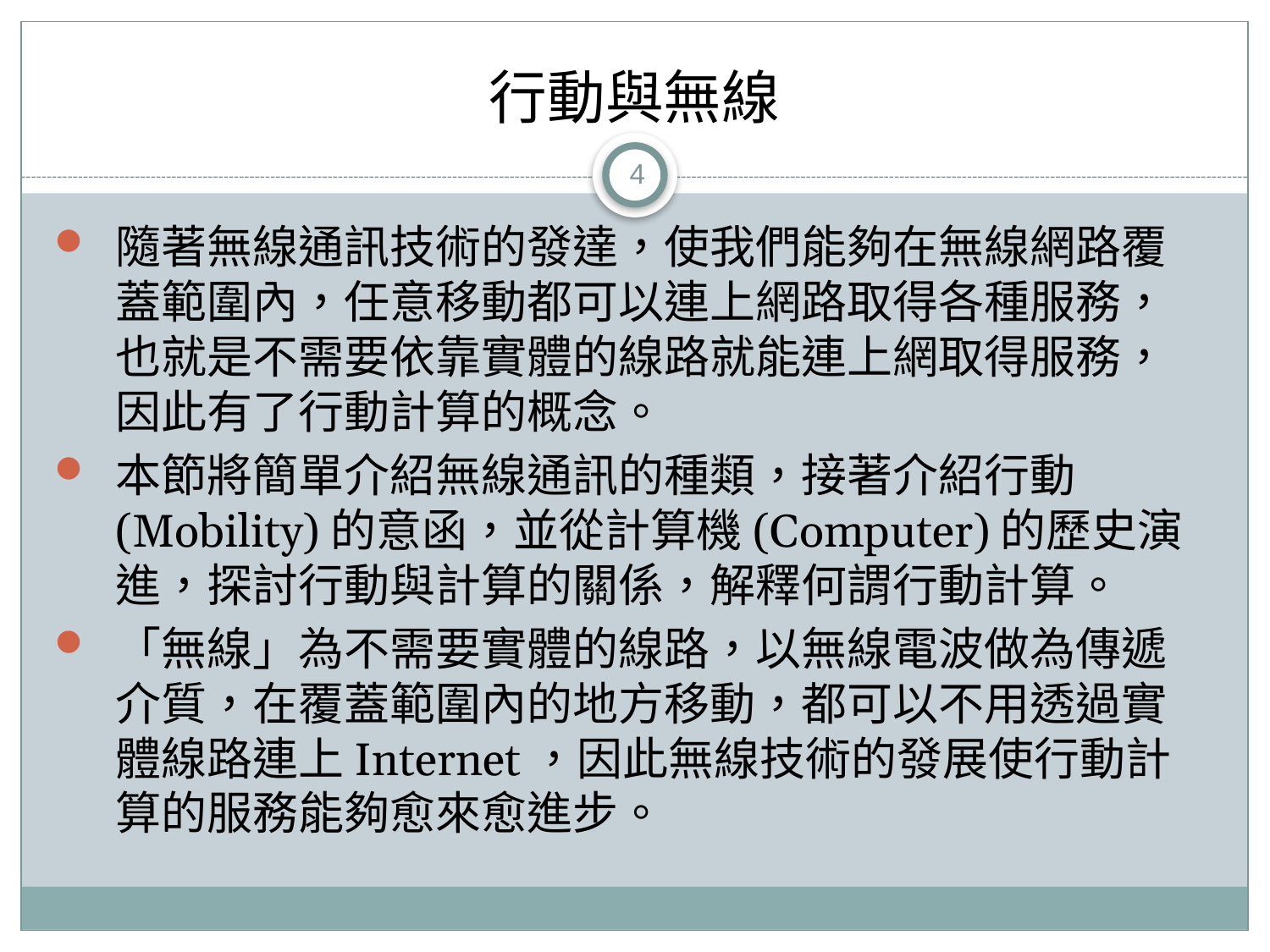

# 行動與無線
4
隨著無線通訊技術的發達，使我們能夠在無線網路覆蓋範圍內，任意移動都可以連上網路取得各種服務，也就是不需要依靠實體的線路就能連上網取得服務，因此有了行動計算的概念。
本節將簡單介紹無線通訊的種類，接著介紹行動(Mobility)的意函，並從計算機(Computer)的歷史演進，探討行動與計算的關係，解釋何謂行動計算。
「無線」為不需要實體的線路，以無線電波做為傳遞介質，在覆蓋範圍內的地方移動，都可以不用透過實體線路連上Internet，因此無線技術的發展使行動計算的服務能夠愈來愈進步。